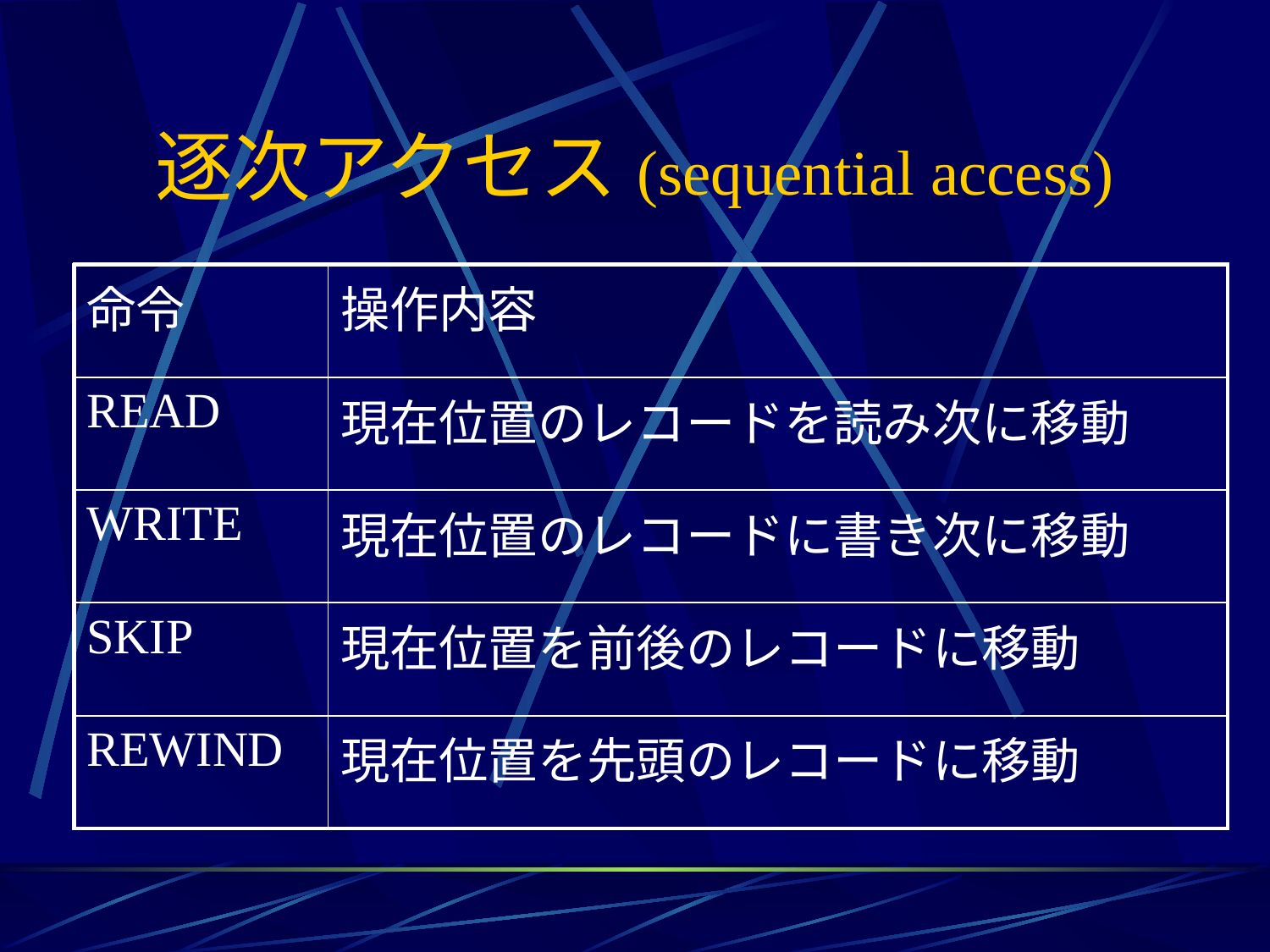

# 逐次アクセス(sequential access)
| 命令 | 操作内容 |
| --- | --- |
| READ | 現在位置のレコードを読み次に移動 |
| WRITE | 現在位置のレコードに書き次に移動 |
| SKIP | 現在位置を前後のレコードに移動 |
| REWIND | 現在位置を先頭のレコードに移動 |